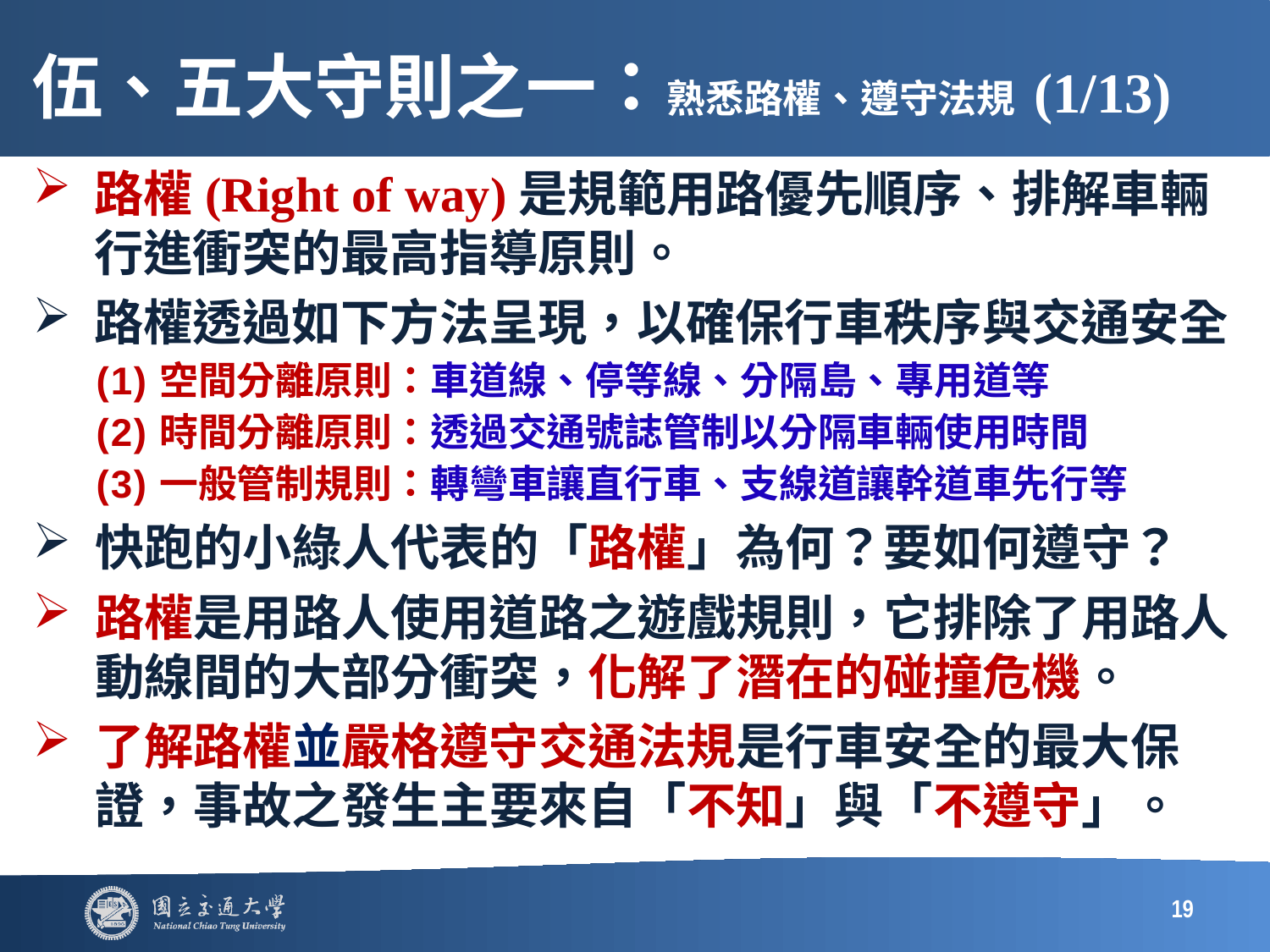

# 伍、五大守則之一：熟悉路權、遵守法規 (1/13)
路權(Right of way)是規範用路優先順序、排解車輛行進衝突的最高指導原則。
路權透過如下方法呈現，以確保行車秩序與交通安全
空間分離原則：車道線、停等線、分隔島、專用道等
時間分離原則：透過交通號誌管制以分隔車輛使用時間
一般管制規則：轉彎車讓直行車、支線道讓幹道車先行等
快跑的小綠人代表的「路權」為何？要如何遵守？
路權是用路人使用道路之遊戲規則，它排除了用路人動線間的大部分衝突，化解了潛在的碰撞危機。
了解路權並嚴格遵守交通法規是行車安全的最大保證，事故之發生主要來自「不知」與「不遵守」。
19